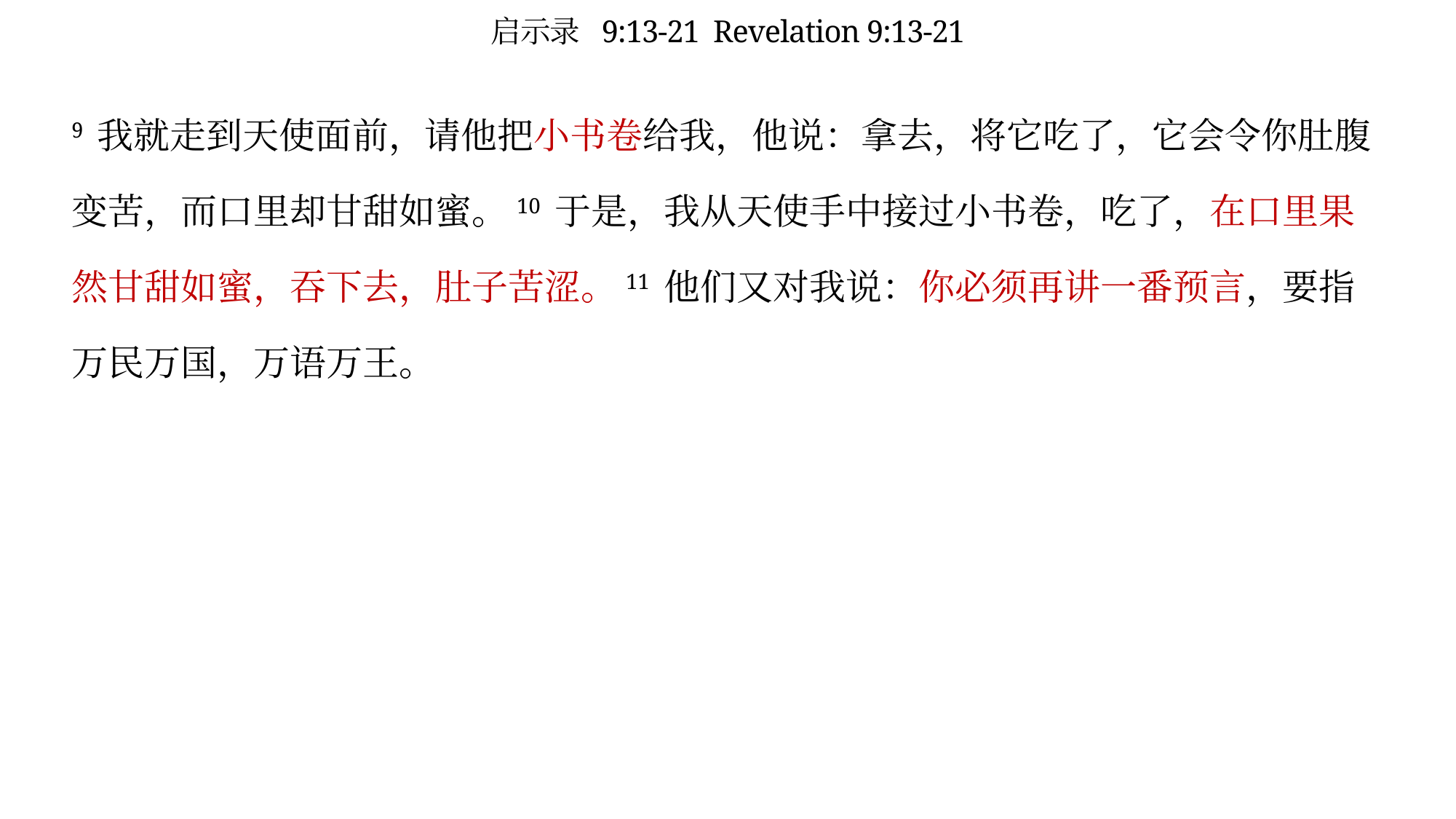

# 启示录  9:13-21  Revelation 9:13-21
9 我就走到天使面前，请他把小书卷给我，他说：拿去，将它吃了，它会令你肚腹变苦，而口里却甘甜如蜜。10 于是，我从天使手中接过小书卷，吃了，在口里果然甘甜如蜜，吞下去，肚子苦涩。11 他们又对我说：你必须再讲一番预言，要指万民万国，万语万王。